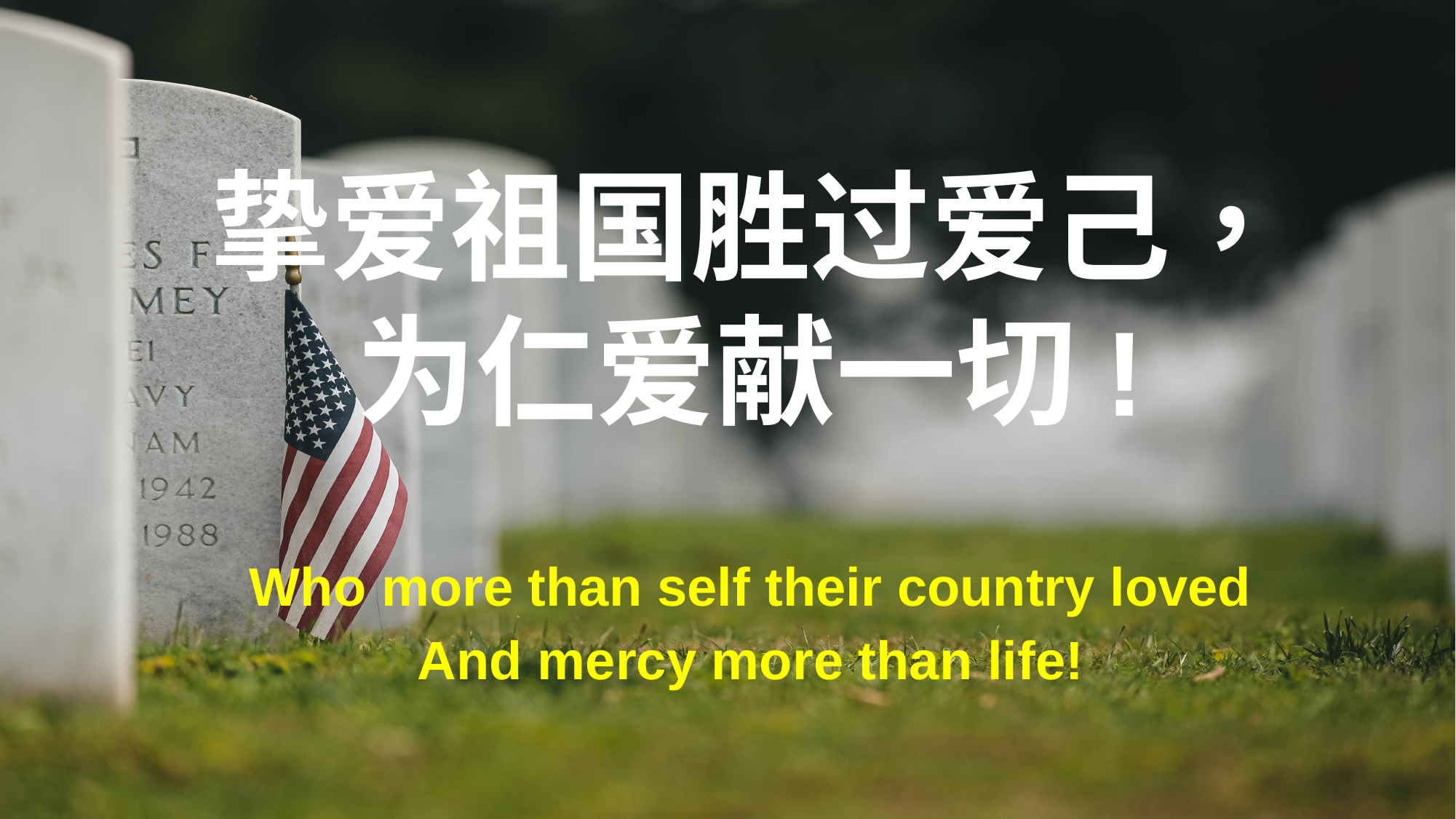

挚爱祖国胜过爱己，
为仁爱献一切!

Who more than self their country loved
And mercy more than life!